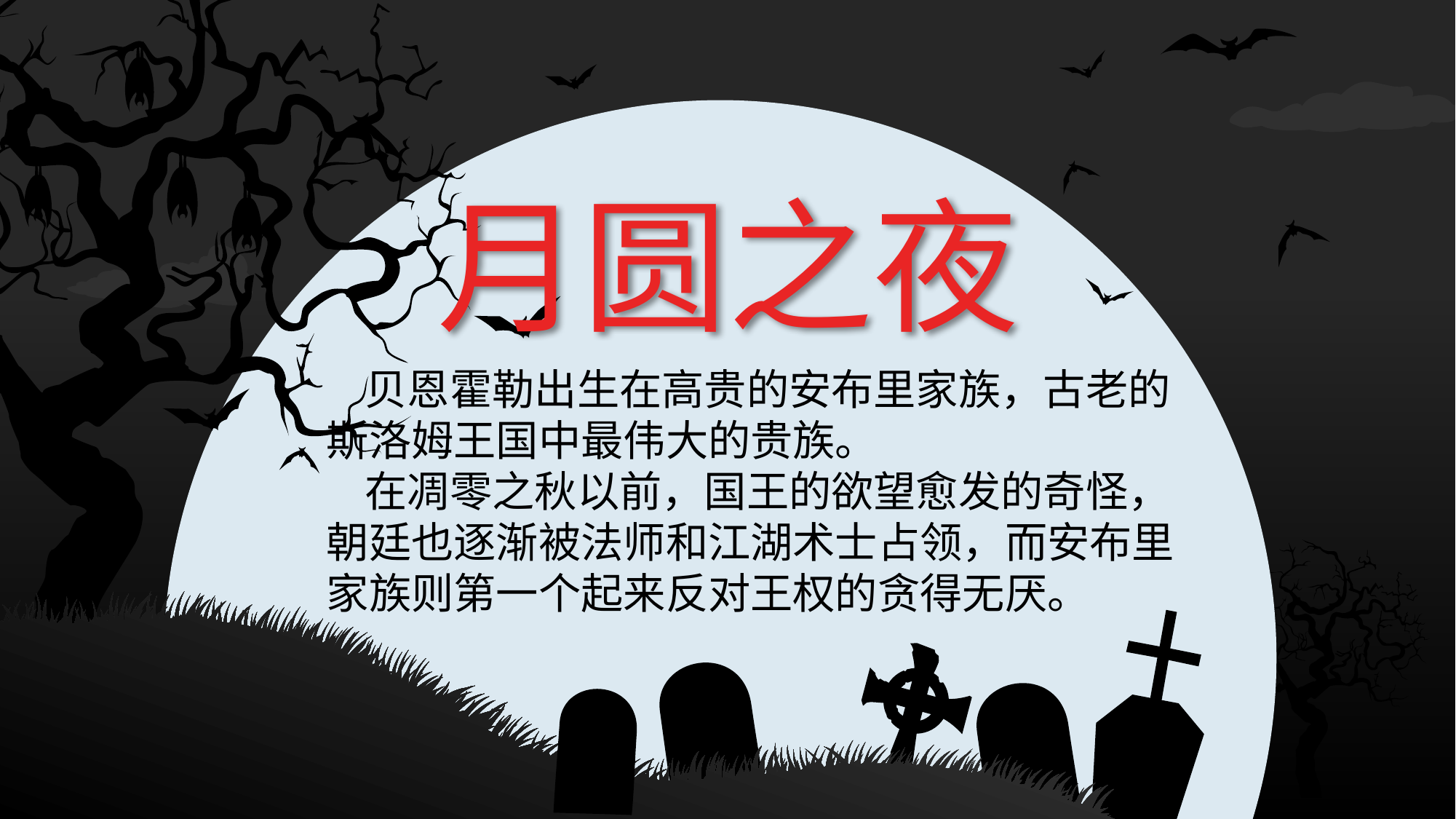

# 月圆之夜

   贝恩霍勒出生在高贵的安布里家族，古老的斯洛姆王国中最伟大的贵族。
   在凋零之秋以前，国王的欲望愈发的奇怪，朝廷也逐渐被法师和江湖术士占领，而安布里家族则第一个起来反对王权的贪得无厌。